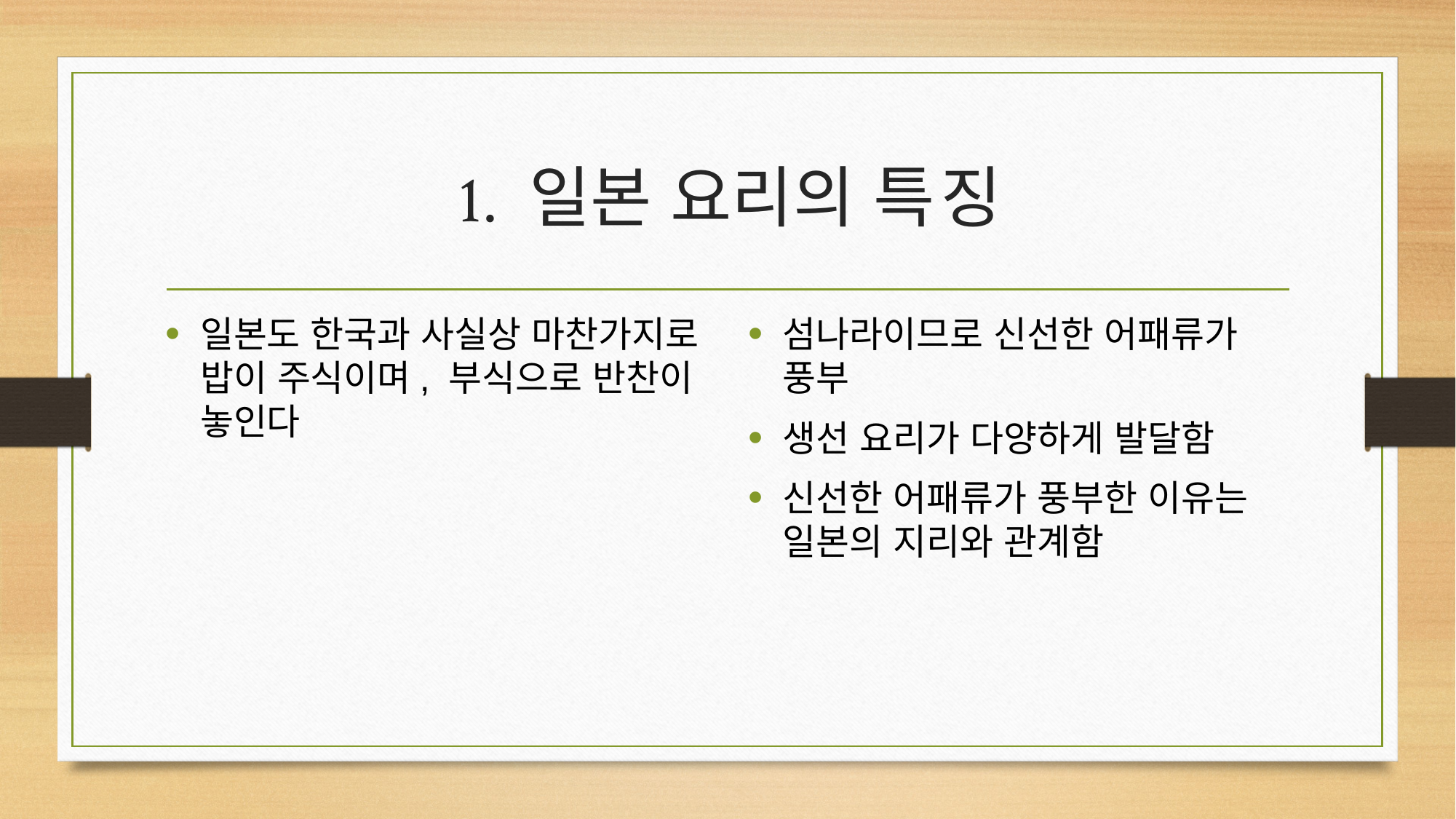

# 1. 일본 요리의 특징
일본도 한국과 사실상 마찬가지로 밥이 주식이며, 부식으로 반찬이 놓인다

섬나라이므로 신선한 어패류가 풍부
생선 요리가 다양하게 발달함
신선한 어패류가 풍부한 이유는 일본의 지리와 관계함